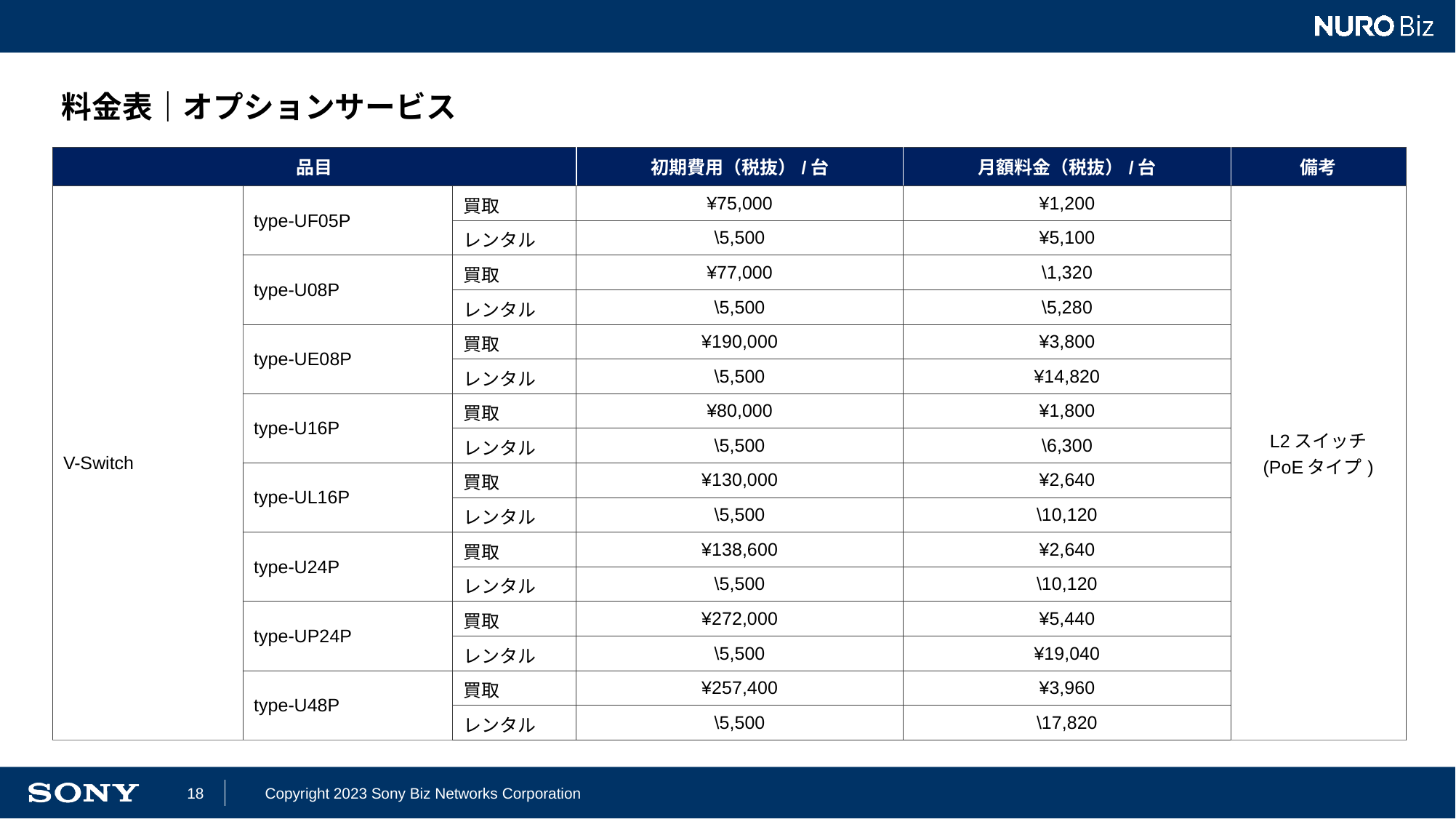

料金表｜オプションサービス
| 品目 |  |  | 初期費用（税抜）/台 | 月額料金（税抜）/台 | 備考 |
| --- | --- | --- | --- | --- | --- |
| V-Switch | type-UF05P | 買取 | ¥75,000 | ¥1,200 | L2スイッチ (PoEタイプ) |
|  |  | レンタル | \5,500 | ¥5,100 |  |
|  | type-U08P | 買取 | ¥77,000 | \1,320 |  |
|  |  | レンタル | \5,500 | \5,280 |  |
|  | type-UE08P | 買取 | ¥190,000 | ¥3,800 |  |
|  |  | レンタル | \5,500 | ¥14,820 |  |
|  | type-U16P | 買取 | ¥80,000 | ¥1,800 |  |
|  |  | レンタル | \5,500 | \6,300 |  |
|  | type-UL16P | 買取 | ¥130,000 | ¥2,640 |  |
|  |  | レンタル | \5,500 | \10,120 |  |
|  | type-U24P | 買取 | ¥138,600 | ¥2,640 |  |
|  |  | レンタル | \5,500 | \10,120 |  |
|  | type-UP24P | 買取 | ¥272,000 | ¥5,440 |  |
|  |  | レンタル | \5,500 | ¥19,040 |  |
|  | type-U48P | 買取 | ¥257,400 | ¥3,960 |  |
|  |  | レンタル | \5,500 | \17,820 |  |